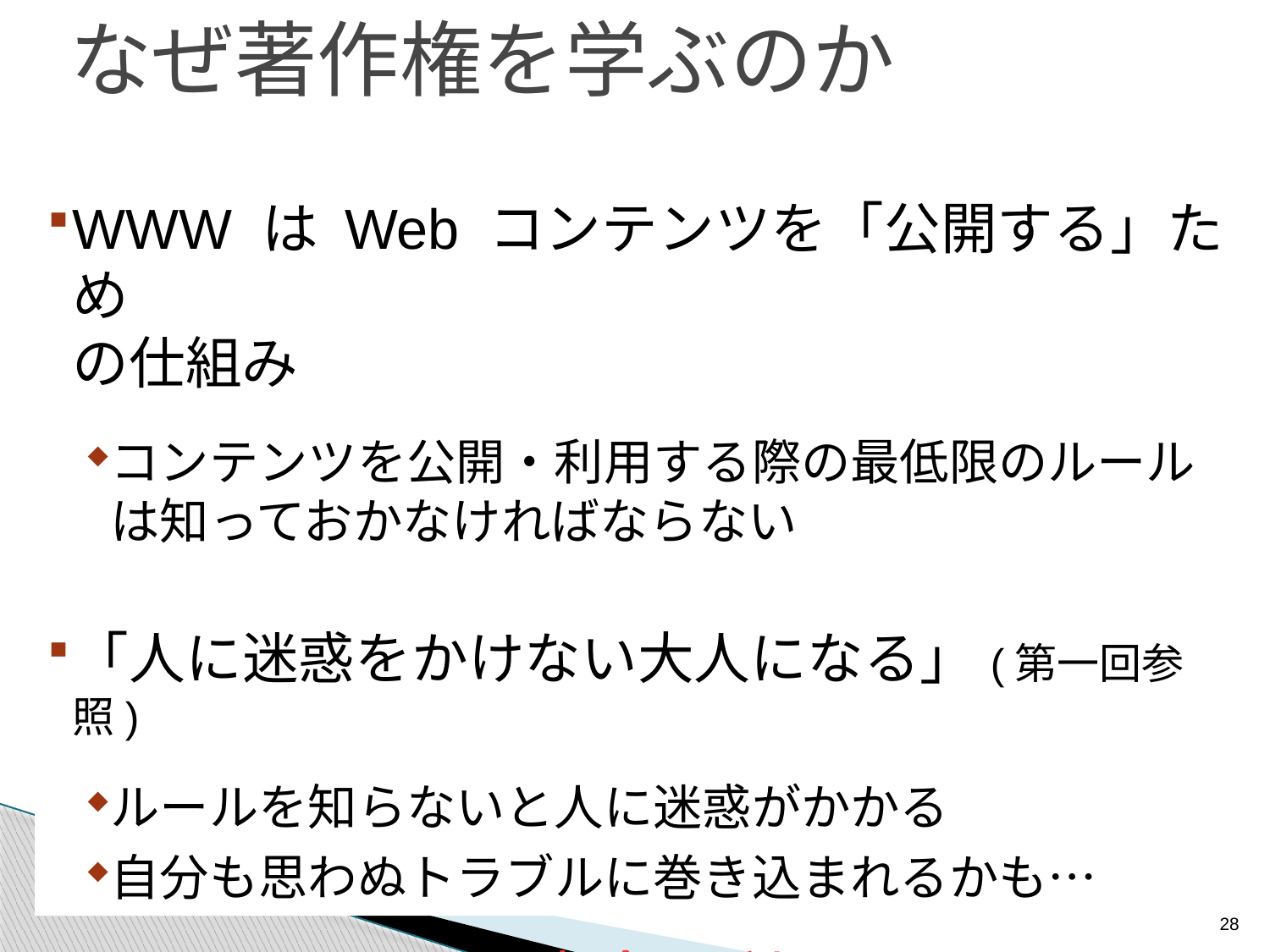

# なぜ著作権を学ぶのか
WWW は Web コンテンツを「公開する」ため
の仕組み
コンテンツを公開・利用する際の最低限のルール
は知っておかなければならない

「人に迷惑をかけない大人になる」(第一回参照)
ルールを知らないと人に迷惑がかかる
自分も思わぬトラブルに巻き込まれるかも…

 WWW を正しく安全に利用するため
28